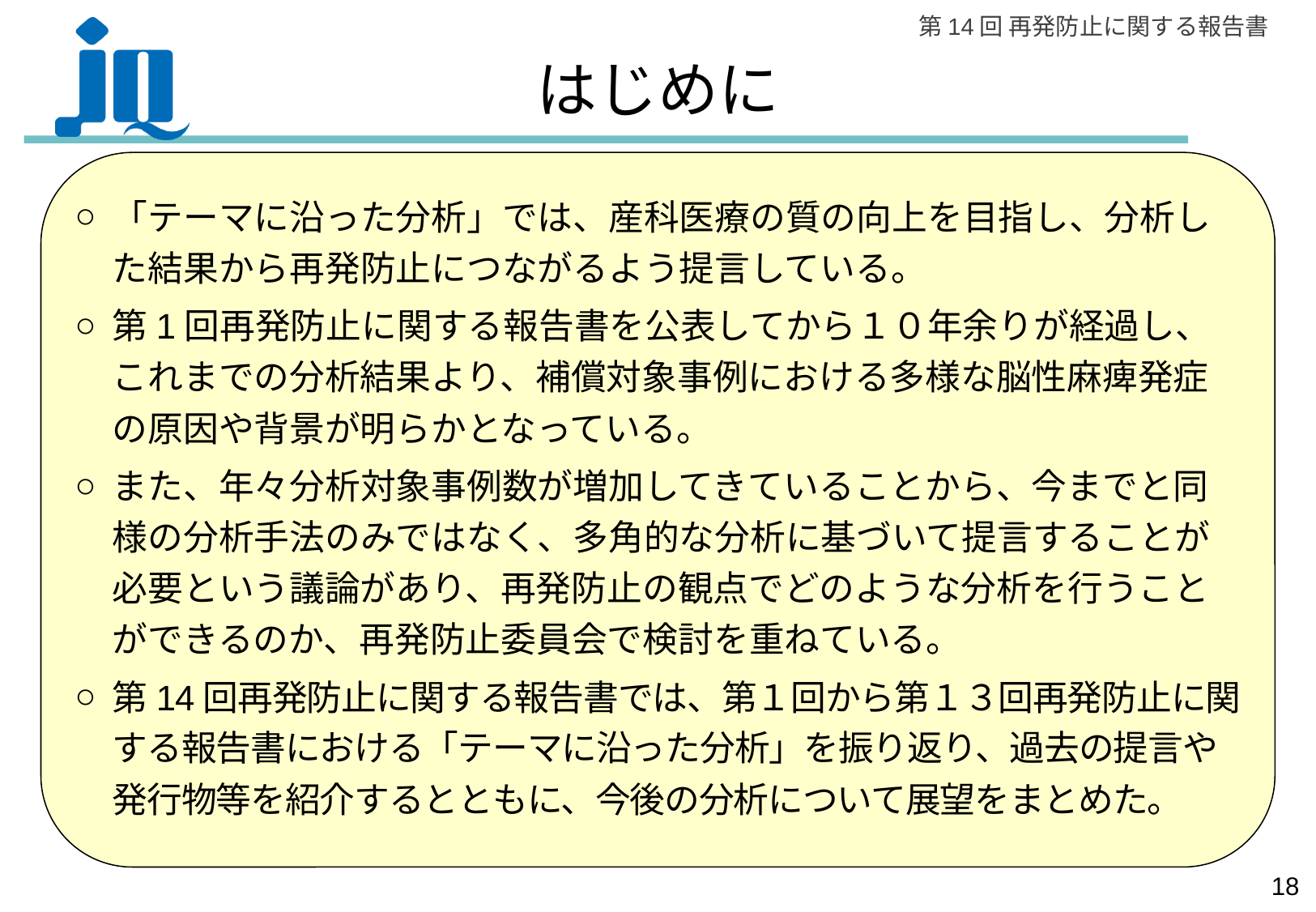

# はじめに
「テーマに沿った分析」では、産科医療の質の向上を目指し、分析した結果から再発防止につながるよう提言している。
第1回再発防止に関する報告書を公表してから１０年余りが経過し、これまでの分析結果より、補償対象事例における多様な脳性麻痺発症の原因や背景が明らかとなっている。
また、年々分析対象事例数が増加してきていることから、今までと同様の分析手法のみではなく、多角的な分析に基づいて提言することが必要という議論があり、再発防止の観点でどのような分析を行うことができるのか、再発防止委員会で検討を重ねている。
第14回再発防止に関する報告書では、第１回から第１３回再発防止に関する報告書における「テーマに沿った分析」を振り返り、過去の提言や発行物等を紹介するとともに、今後の分析について展望をまとめた。

18